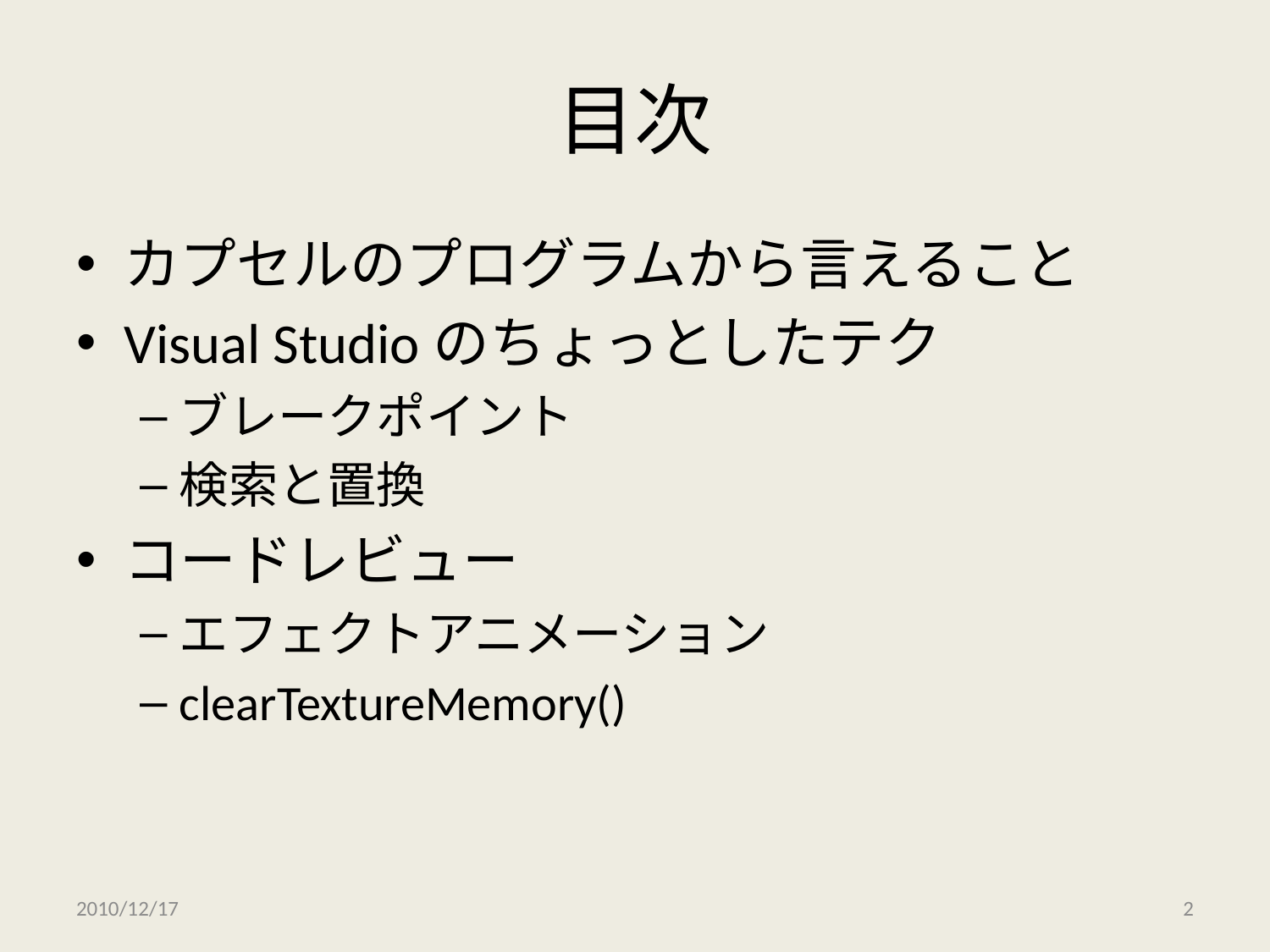

# 目次
カプセルのプログラムから言えること
Visual Studioのちょっとしたテク
ブレークポイント
検索と置換
コードレビュー
エフェクトアニメーション
clearTextureMemory()

2010/12/17
2